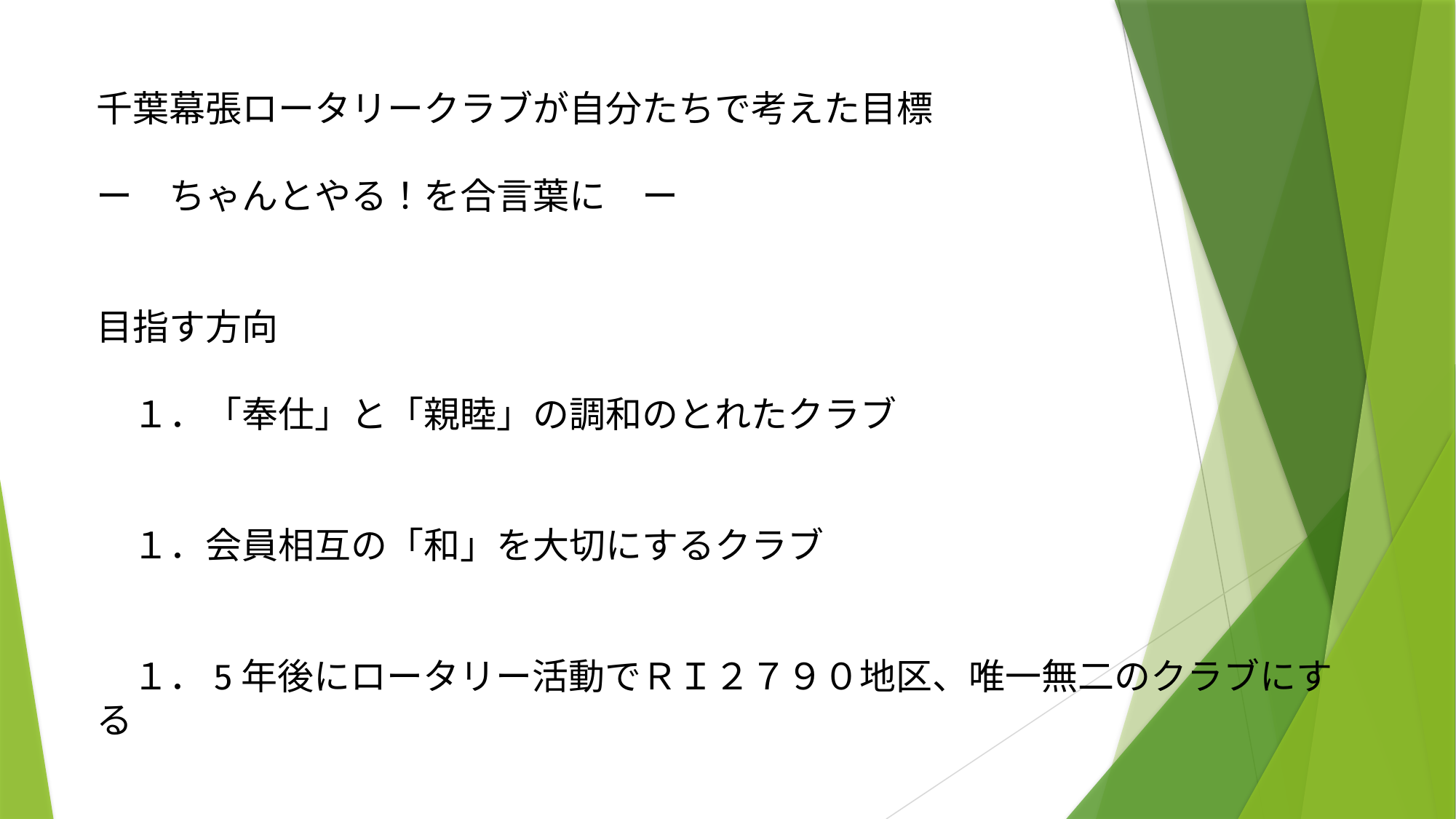

千葉幕張ロータリークラブが自分たちで考えた目標

ー　ちゃんとやる！を合言葉に　ー

目指す方向

　１．「奉仕」と「親睦」の調和のとれたクラブ

　１．会員相互の「和」を大切にするクラブ

　１．5年後にロータリー活動でＲＩ２７９０地区、唯一無二のクラブにする